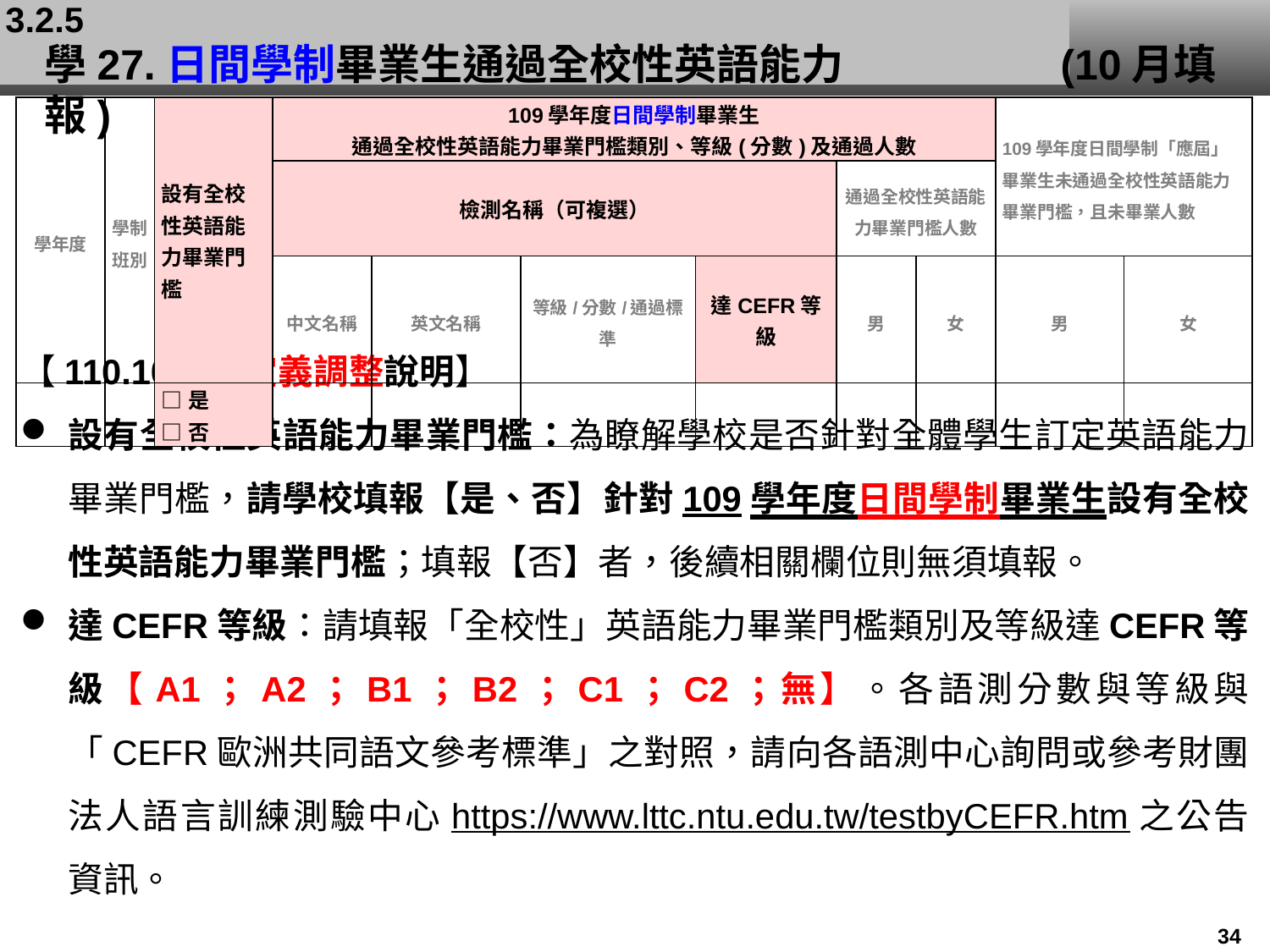

3.2.5
# 學27.日間學制畢業生通過全校性英語能力		(10月填報)
| 學年度 | 學制班別 | 設有全校性英語能力畢業門檻 | 109學年度日間學制畢業生 通過全校性英語能力畢業門檻類別、等級(分數)及通過人數 |  |  |  |  |  | 109學年度日間學制「應屆」畢業生未通過全校性英語能力畢業門檻，且未畢業人數 |  |
| --- | --- | --- | --- | --- | --- | --- | --- | --- | --- | --- |
|  |  |  | 檢測名稱（可複選） |  |  |  | 通過全校性英語能力畢業門檻人數 |  |  |  |
|  |  |  | 中文名稱 | 英文名稱 | 等級/分數/通過標準 | 達CEFR等級 | 男 | 女 | 男 | 女 |
|  |  | □是 □否 |  |  |  |  |  |  |  |  |
【110.10期-定義調整說明】
設有全校性英語能力畢業門檻：為瞭解學校是否針對全體學生訂定英語能力畢業門檻，請學校填報【是、否】針對109學年度日間學制畢業生設有全校性英語能力畢業門檻；填報【否】者，後續相關欄位則無須填報。
達CEFR等級：請填報「全校性」英語能力畢業門檻類別及等級達CEFR等級【A1；A2；B1；B2；C1；C2；無】。各語測分數與等級與「CEFR歐洲共同語文參考標準」之對照，請向各語測中心詢問或參考財團法人語言訓練測驗中心https://www.lttc.ntu.edu.tw/testbyCEFR.htm之公告資訊。